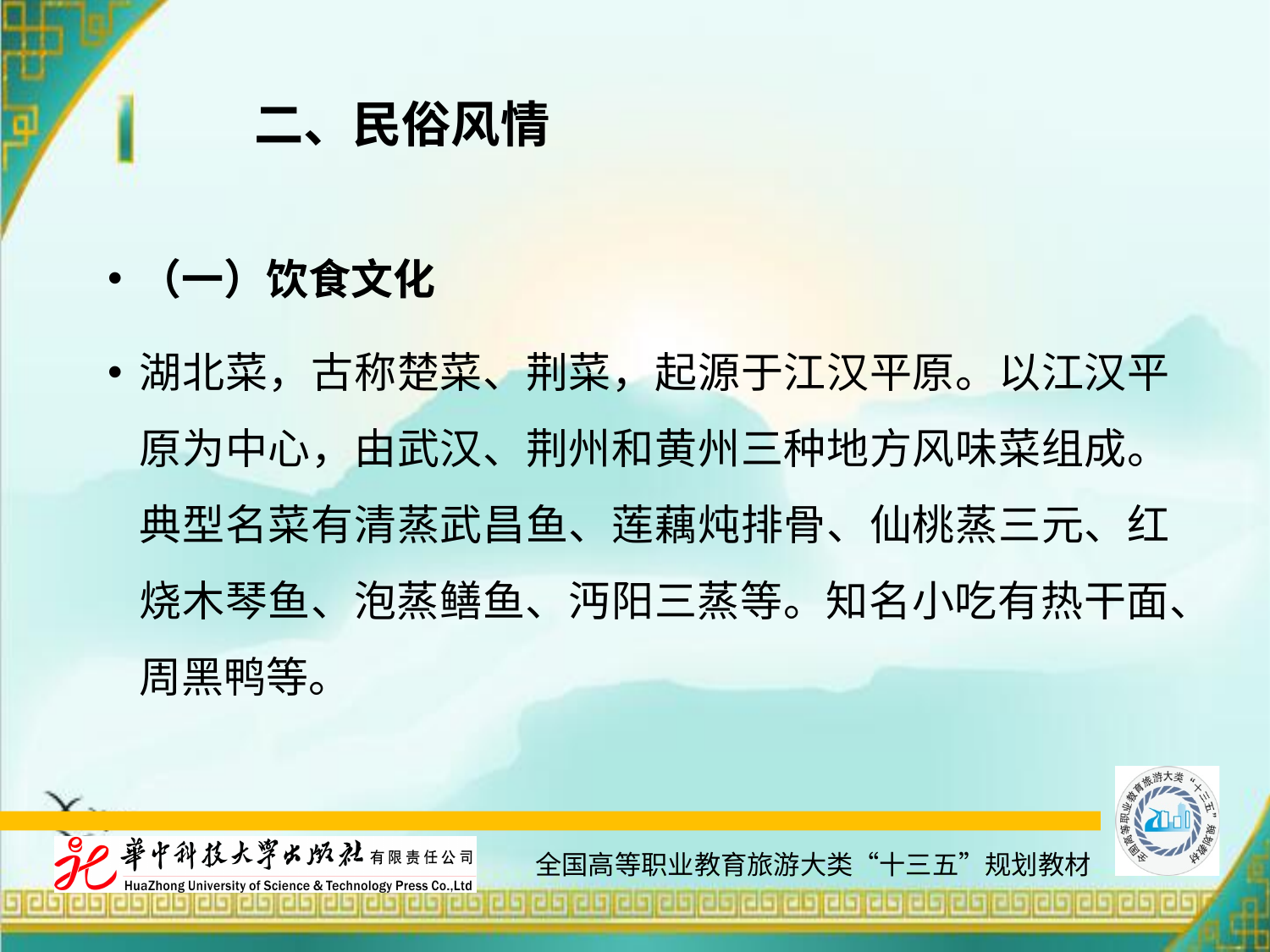

# 二、民俗风情
（一）饮食文化
湖北菜，古称楚菜、荆菜，起源于江汉平原。以江汉平原为中心，由武汉、荆州和黄州三种地方风味菜组成。典型名菜有清蒸武昌鱼、莲藕炖排骨、仙桃蒸三元、红烧木琴鱼、泡蒸鳝鱼、沔阳三蒸等。知名小吃有热干面、周黑鸭等。